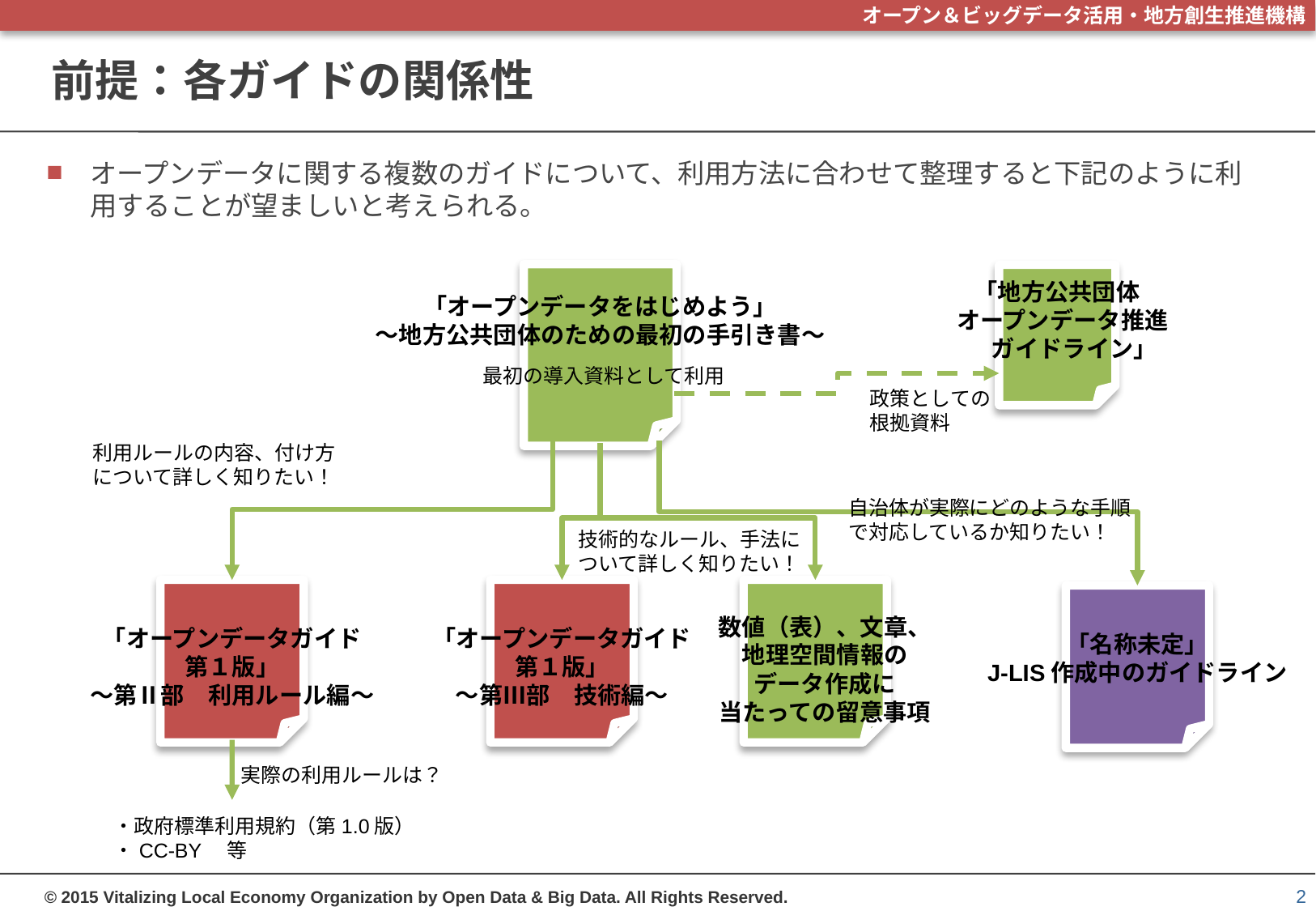

# 前提：各ガイドの関係性
オープンデータに関する複数のガイドについて、利用方法に合わせて整理すると下記のように利用することが望ましいと考えられる。

「地方公共団体
オープンデータ推進
　ガイドライン」
「オープンデータをはじめよう」
～地方公共団体のための最初の手引き書～
最初の導入資料として利用
政策としての根拠資料

利用ルールの内容、付け方について詳しく知りたい！
自治体が実際にどのような手順で対応しているか知りたい！
技術的なルール、手法について詳しく知りたい！

数値（表）、文章、
地理空間情報の
データ作成に
当たっての留意事項
「オープンデータガイド
第１版」
～第Ⅱ部　利用ルール編～
「オープンデータガイド
第１版」
～第Ⅲ部　技術編～
「名称未定」
J-LIS作成中のガイドライン
実際の利用ルールは？
・政府標準利用規約（第1.0版）
・CC-BY　等
2